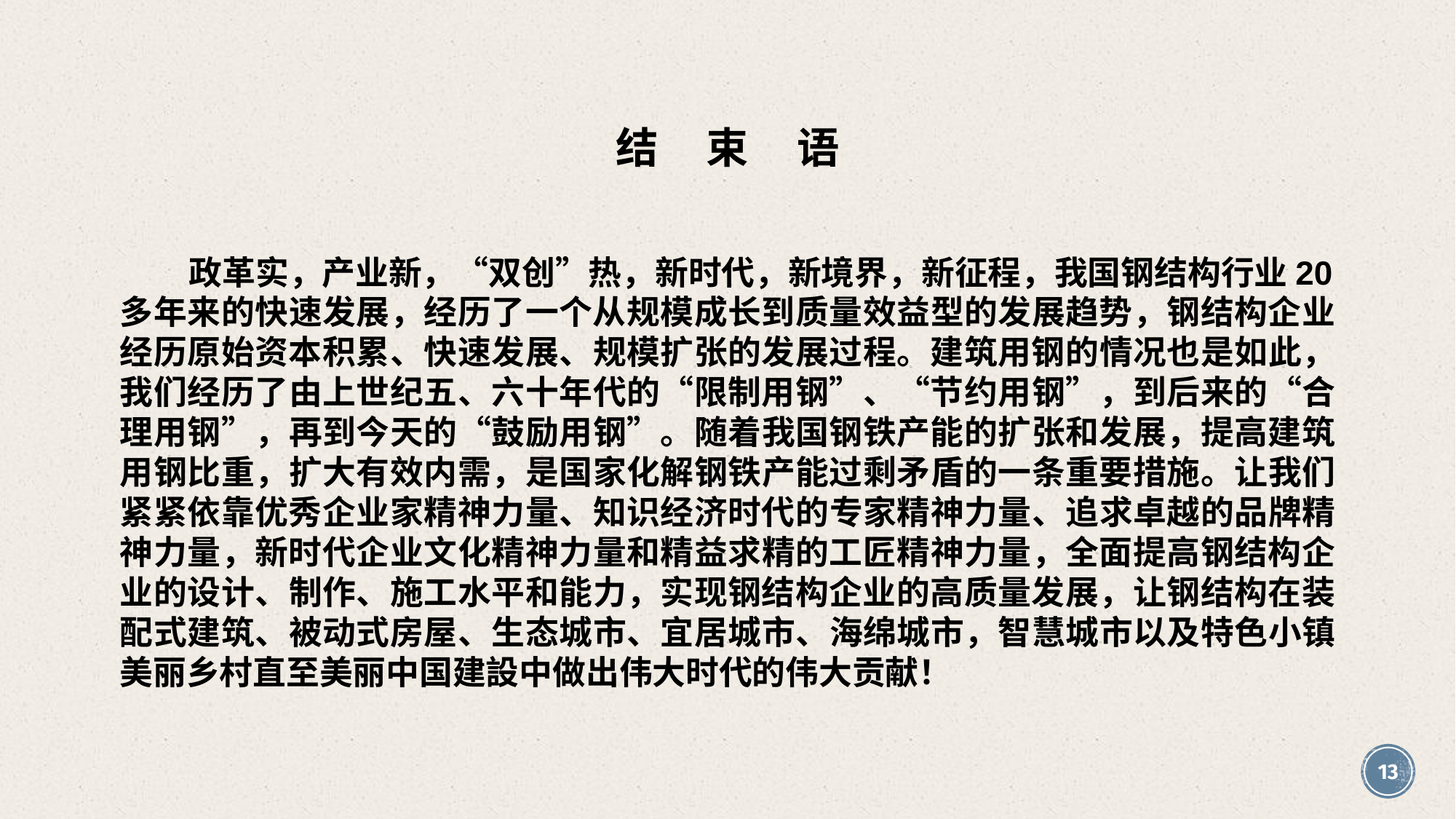

结     束     语
        政革实，产业新，“双创”热，新时代，新境界，新征程，我国钢结构行业20多年来的快速发展，经历了一个从规模成长到质量效益型的发展趋势，钢结构企业经历原始资本积累、快速发展、规模扩张的发展过程。建筑用钢的情况也是如此，我们经历了由上世纪五、六十年代的“限制用钢”、“节约用钢”，到后来的“合理用钢”，再到今天的“鼓励用钢”。随着我国钢铁产能的扩张和发展，提高建筑用钢比重，扩大有效内需，是国家化解钢铁产能过剩矛盾的一条重要措施。让我们紧紧依靠优秀企业家精神力量、知识经济时代的专家精神力量、追求卓越的品牌精神力量，新时代企业文化精神力量和精益求精的工匠精神力量，全面提高钢结构企业的设计、制作、施工水平和能力，实现钢结构企业的高质量发展，让钢结构在装配式建筑、被动式房屋、生态城市、宜居城市、海绵城市，智慧城市以及特色小镇美丽乡村直至美丽中国建設中做出伟大时代的伟大贡献！
13